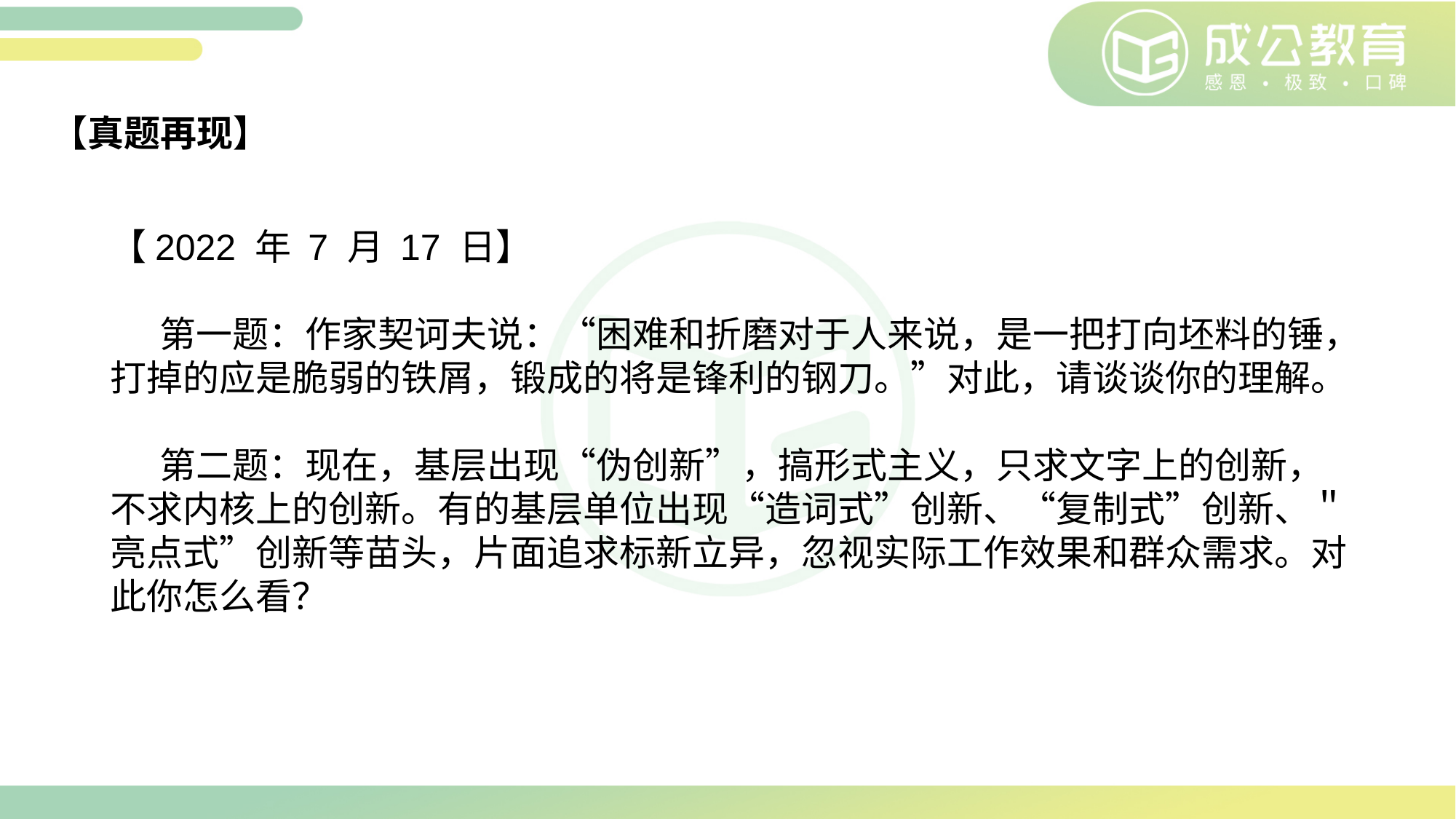

# 【真题再现】

【2022 年 7 月 17 日】

     第一题：作家契诃夫说：“困难和折磨对于人来说，是一把打向坯料的锤，打掉的应是脆弱的铁屑，锻成的将是锋利的钢刀。”对此，请谈谈你的理解。

     第二题：现在，基层出现“伪创新”，搞形式主义，只求文字上的创新，不求内核上的创新。有的基层单位出现“造词式”创新、“复制式”创新、＂亮点式”创新等苗头，片面追求标新立异，忽视实际工作效果和群众需求。对此你怎么看？